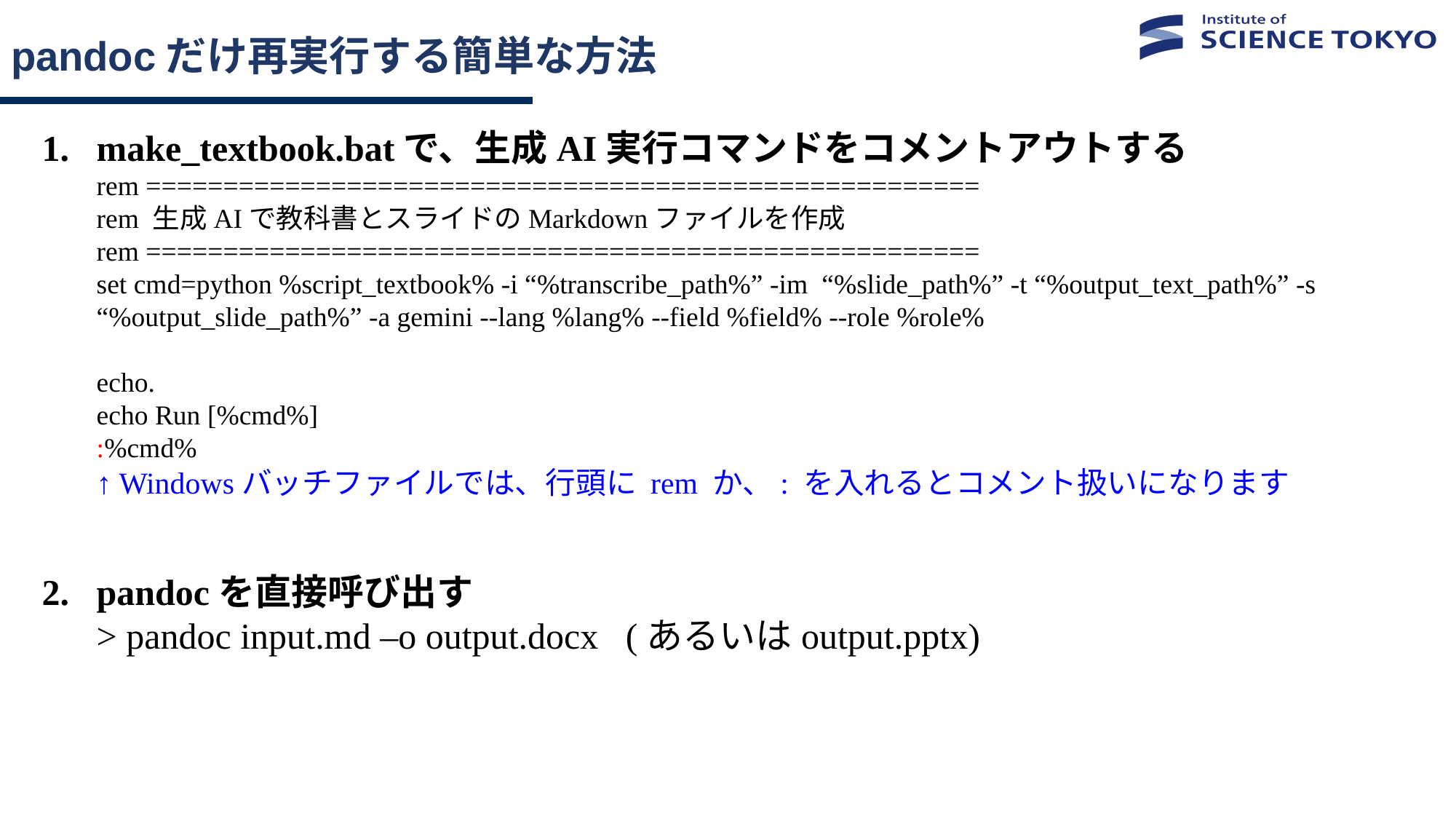

# pandocだけ再実行する簡単な方法
make_textbook.batで、生成AI実行コマンドをコメントアウトする
rem ======================================================
rem 生成AIで教科書とスライドのMarkdownファイルを作成
rem ======================================================
set cmd=python %script_textbook% -i “%transcribe_path%” -im  “%slide_path%” -t “%output_text_path%” -s “%output_slide_path%” -a gemini --lang %lang% --field %field% --role %role%
echo.
echo Run [%cmd%]
:%cmd%
↑ Windowsバッチファイルでは、行頭に rem か、: を入れるとコメント扱いになります

pandocを直接呼び出す
> pandoc input.md –o output.docx   (あるいはoutput.pptx)